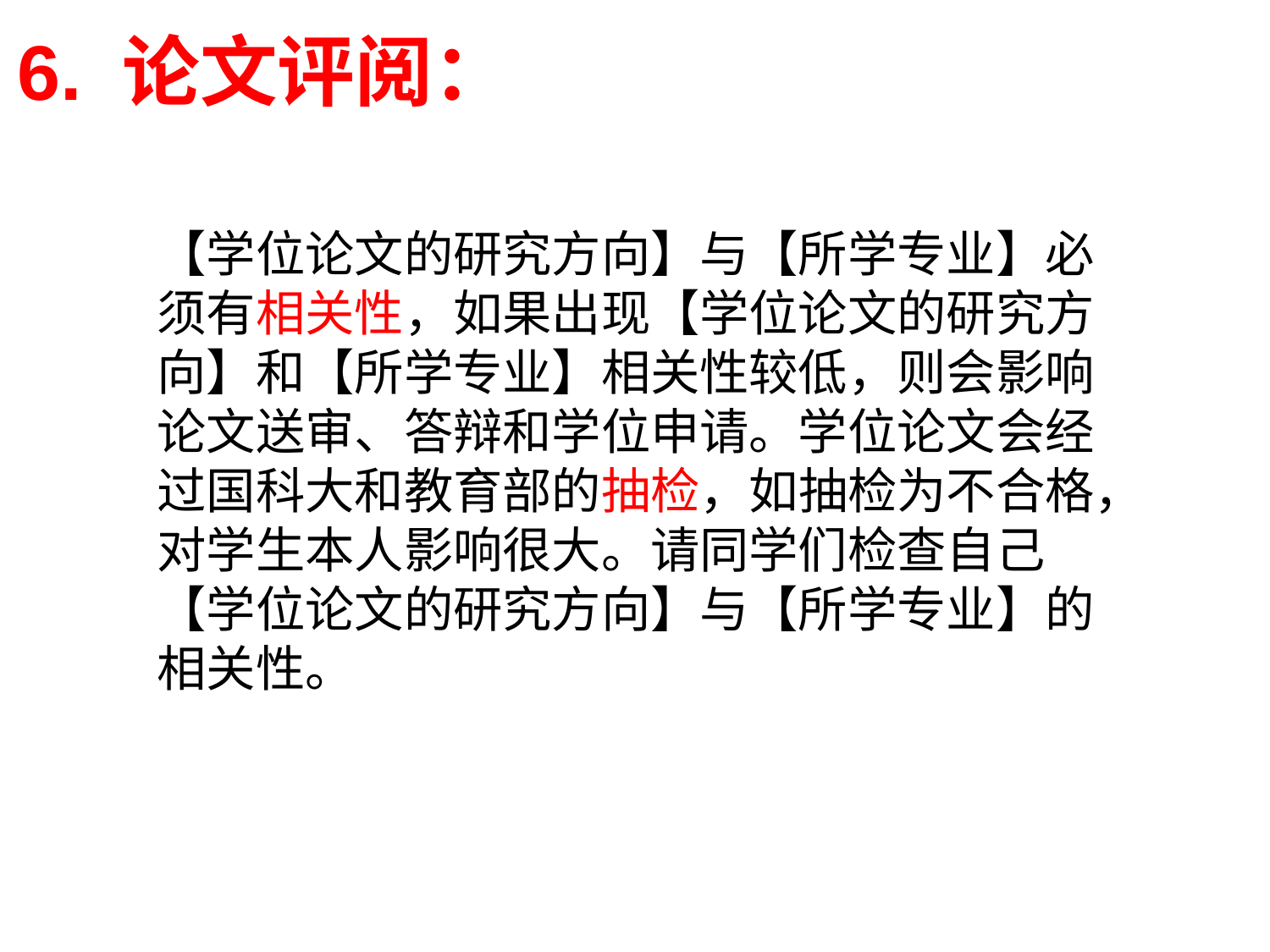

6. 论文评阅：
【学位论文的研究方向】与【所学专业】必须有相关性，如果出现【学位论文的研究方向】和【所学专业】相关性较低，则会影响论文送审、答辩和学位申请。学位论文会经过国科大和教育部的抽检，如抽检为不合格，对学生本人影响很大。请同学们检查自己【学位论文的研究方向】与【所学专业】的相关性。